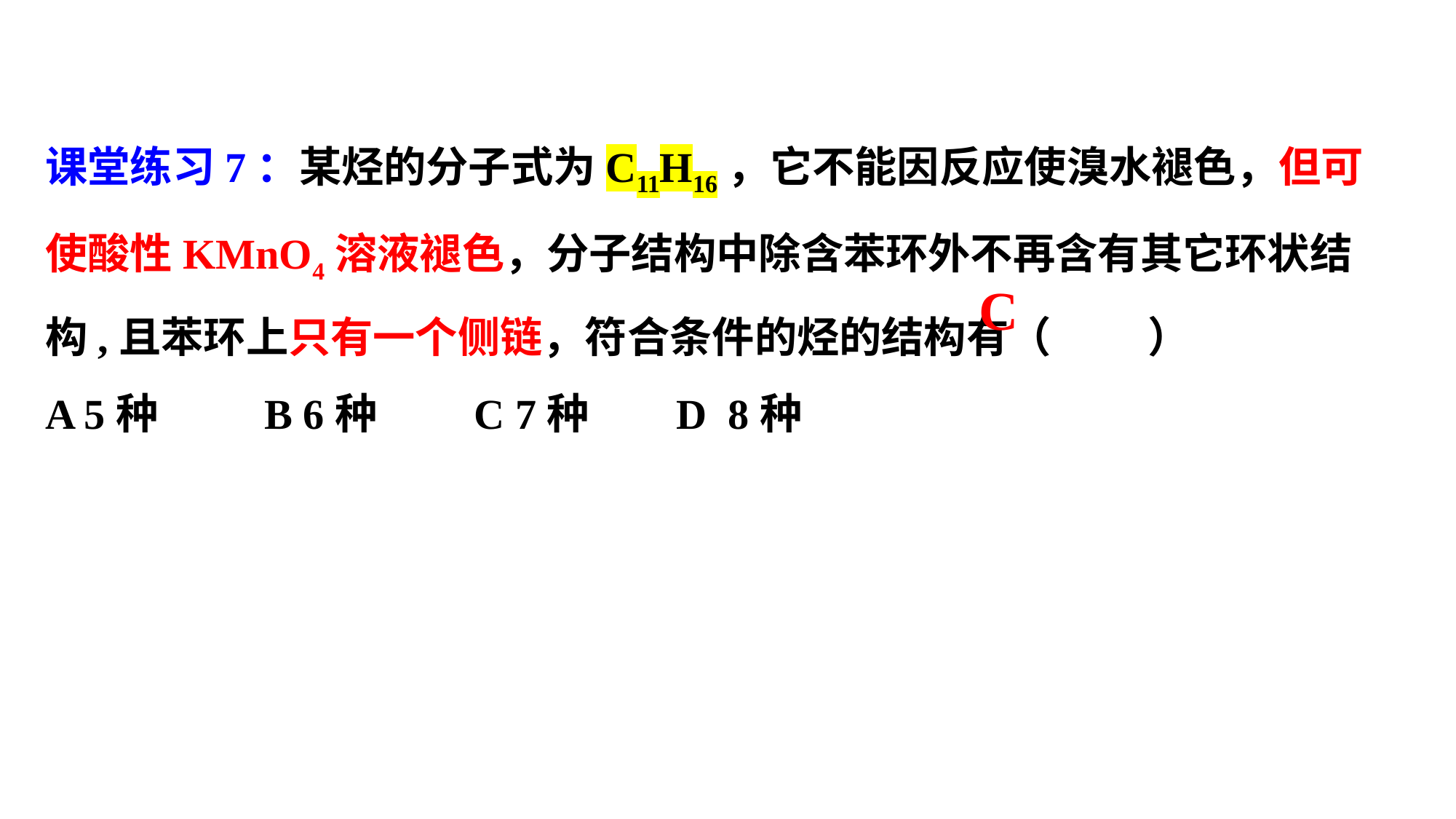

课堂练习7：某烃的分子式为C11H16，它不能因反应使溴水褪色，但可使酸性KMnO4溶液褪色，分子结构中除含苯环外不再含有其它环状结构,且苯环上只有一个侧链，符合条件的烃的结构有（          ）
A 5种          B 6种         C 7种        D  8种

C